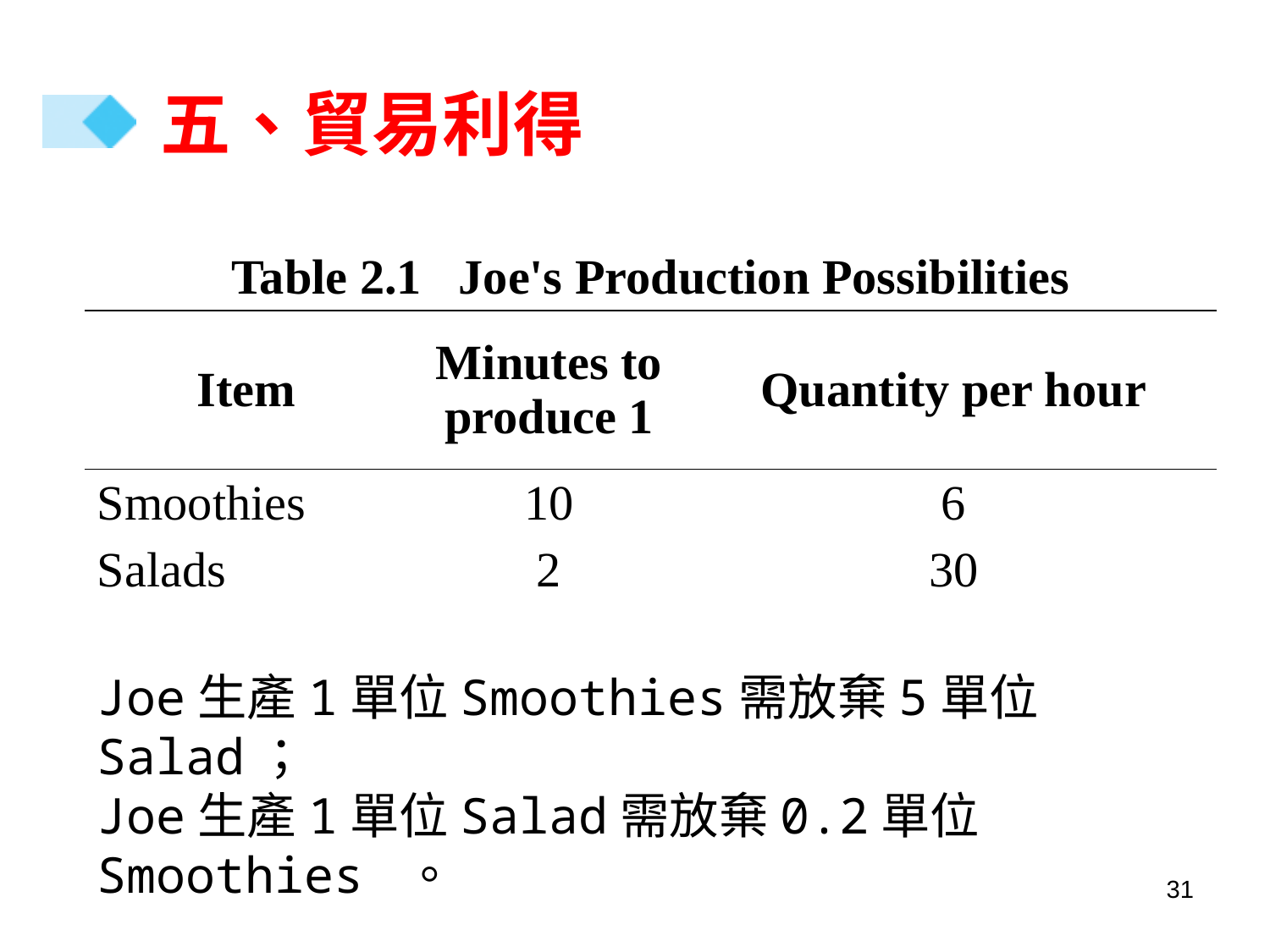

# 五、貿易利得
| Table 2.1 Joe's Production Possibilities |  |  |
| --- | --- | --- |
| Item | Minutes to produce 1 | Quantity per hour |
| Smoothies | 10 | 6 |
| Salads | 2 | 30 |
Joe生產1單位Smoothies需放棄5單位Salad；
Joe生產1單位Salad需放棄0.2單位Smoothies 。

31